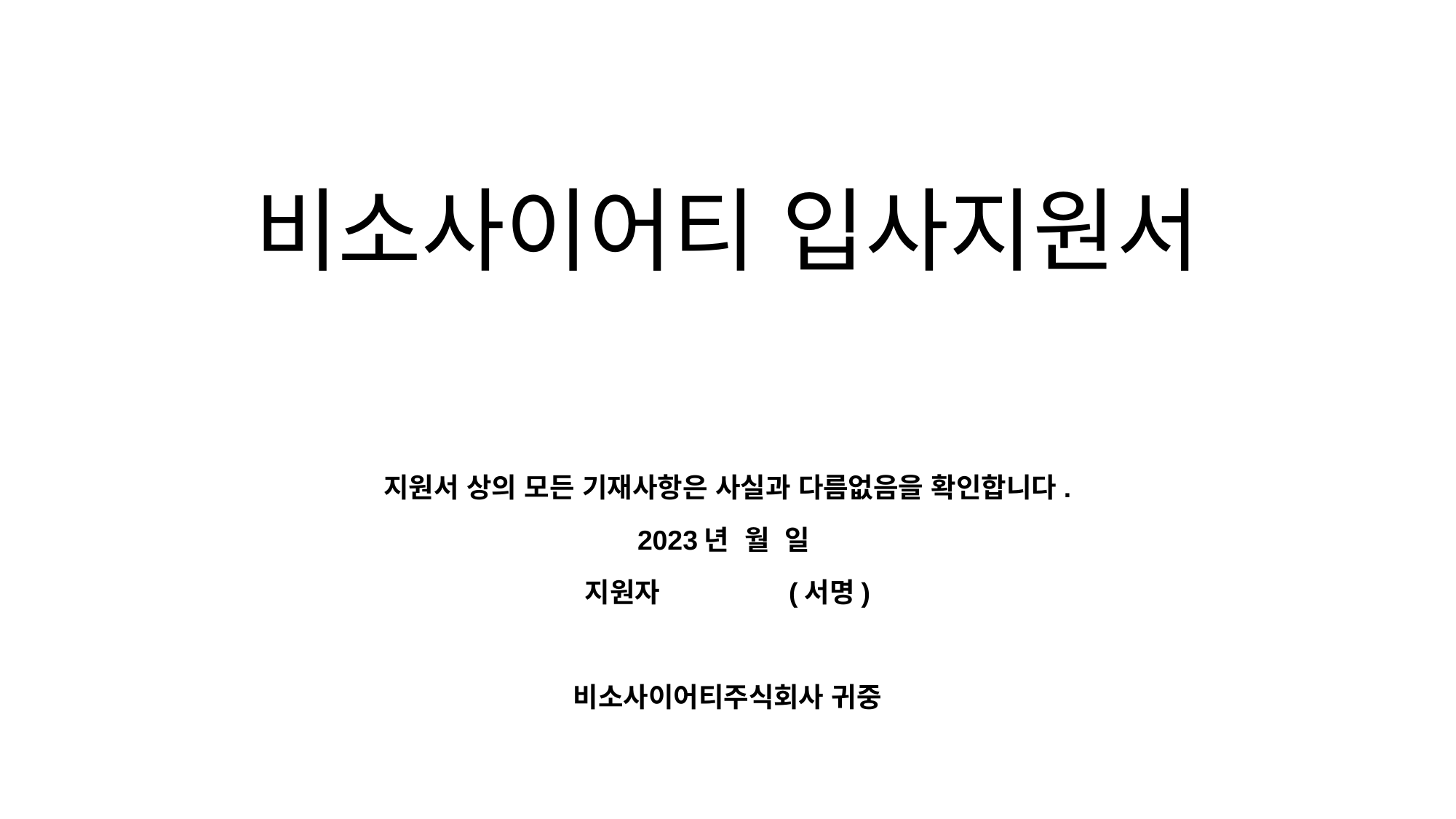

# 비소사이어티 입사지원서
지원서 상의 모든 기재사항은 사실과 다름없음을 확인합니다.
2023년  월  일
지원자                (서명)

비소사이어티주식회사 귀중